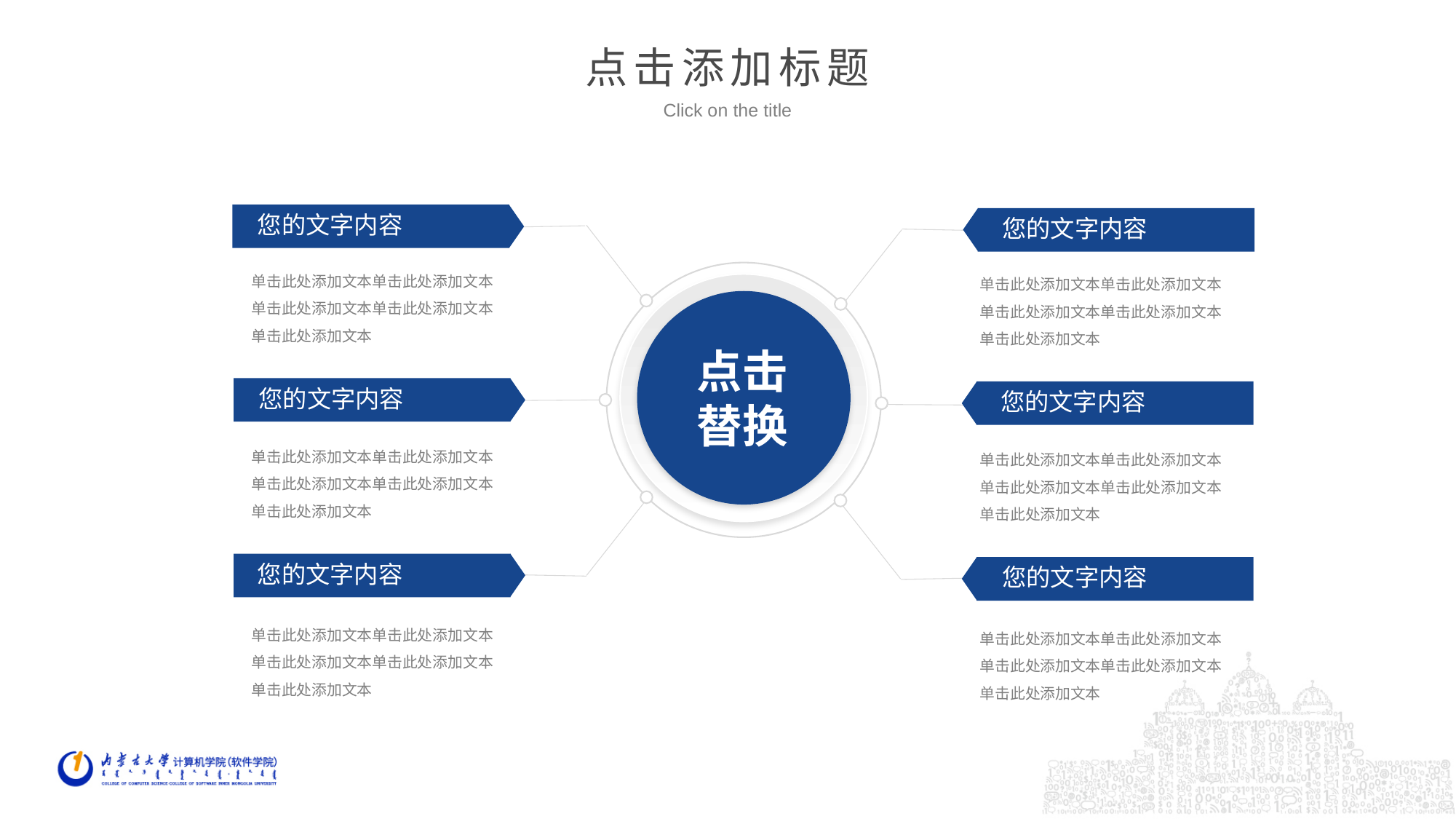

点击添加标题

Click on the title
您的文字内容
您的文字内容
单击此处添加文本单击此处添加文本单击此处添加文本单击此处添加文本单击此处添加文本

单击此处添加文本单击此处添加文本单击此处添加文本单击此处添加文本单击此处添加文本

点击
替换

您的文字内容

您的文字内容

单击此处添加文本单击此处添加文本单击此处添加文本单击此处添加文本单击此处添加文本

单击此处添加文本单击此处添加文本单击此处添加文本单击此处添加文本单击此处添加文本

您的文字内容
您的文字内容
单击此处添加文本单击此处添加文本单击此处添加文本单击此处添加文本单击此处添加文本

单击此处添加文本单击此处添加文本单击此处添加文本单击此处添加文本单击此处添加文本